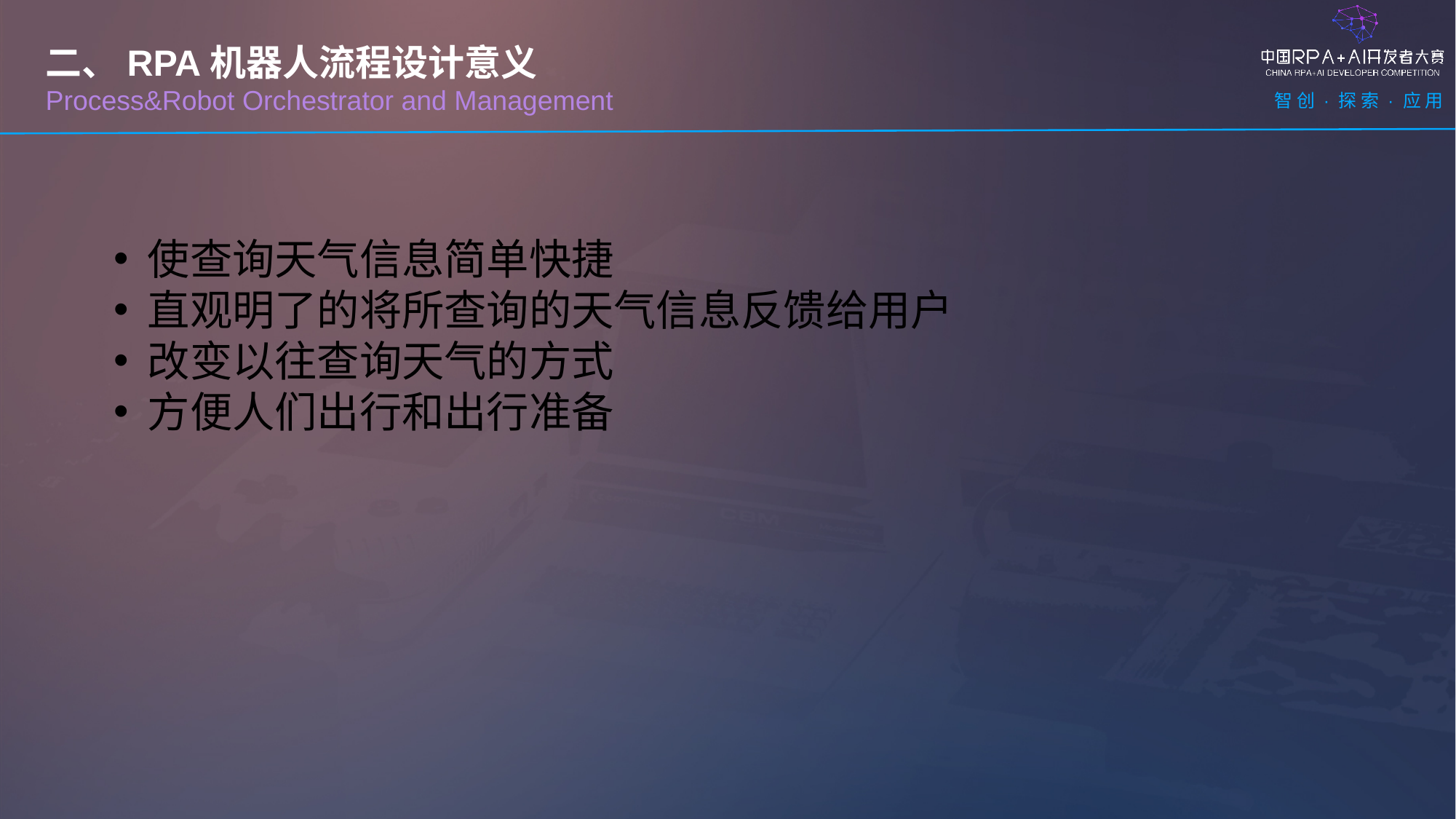

二、RPA机器人流程设计意义
Process&Robot Orchestrator and Management
使查询天气信息简单快捷
直观明了的将所查询的天气信息反馈给用户
改变以往查询天气的方式
方便人们出行和出行准备